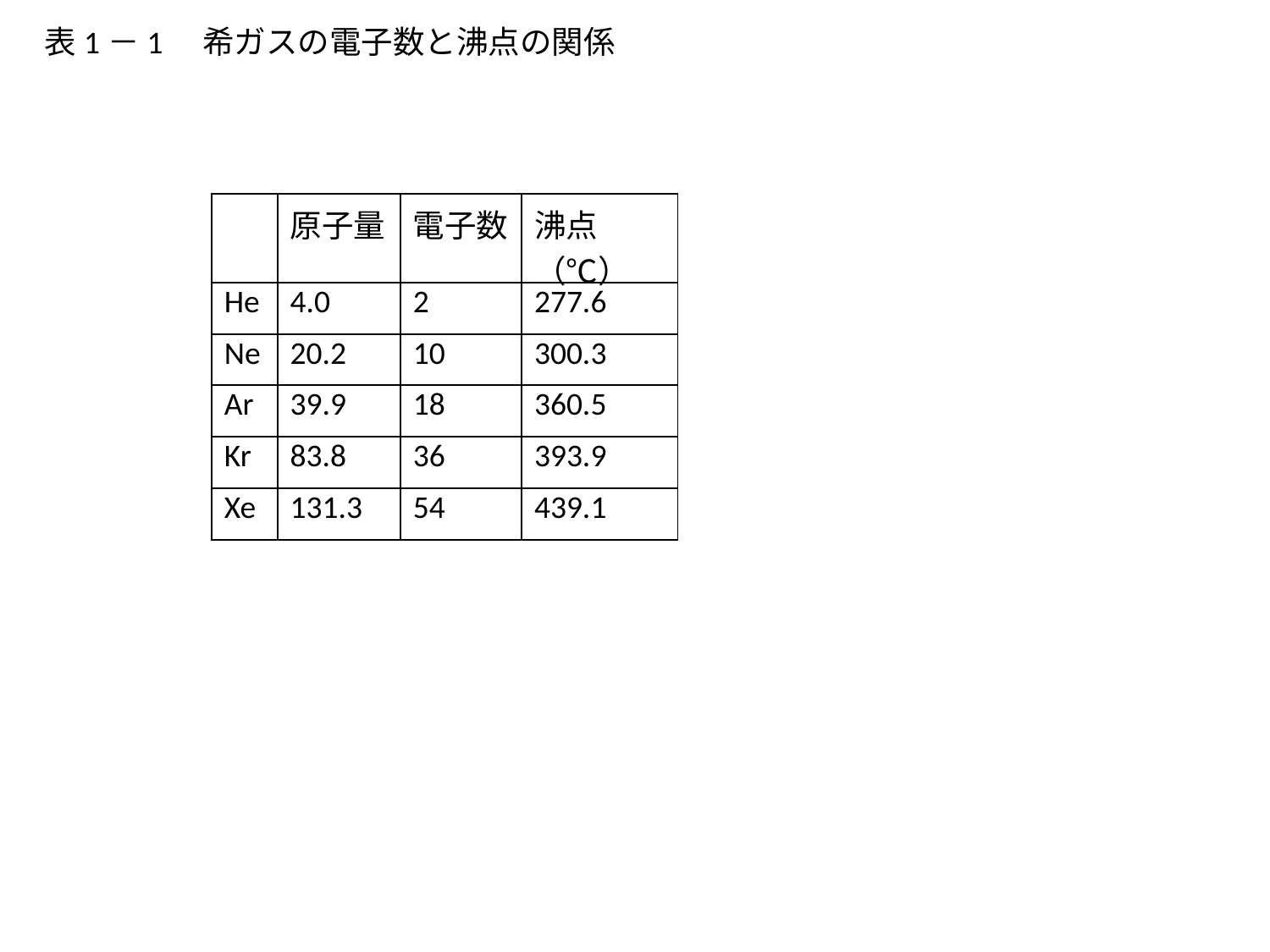

表1－1　希ガスの電子数と沸点の関係
|  | 原子量 | 電子数 | 沸点（℃） |
| --- | --- | --- | --- |
| He | 4.0 | 2 | 277.6 |
| Ne | 20.2 | 10 | 300.3 |
| Ar | 39.9 | 18 | 360.5 |
| Kr | 83.8 | 36 | 393.9 |
| Xe | 131.3 | 54 | 439.1 |